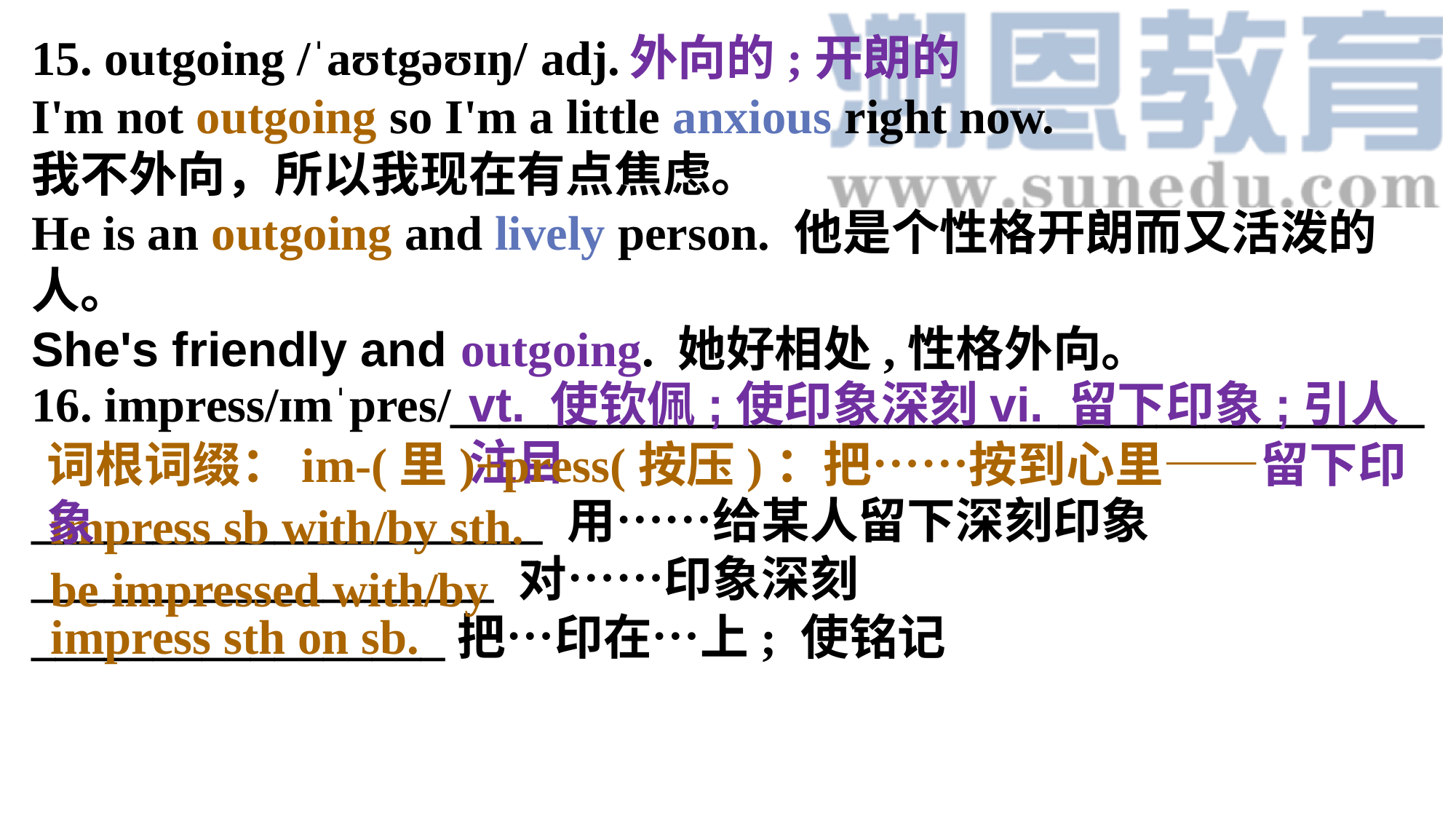

15. outgoing /ˈaʊtgəʊɪŋ/ adj.
I'm not outgoing so I'm a little anxious right now.
我不外向，所以我现在有点焦虑。He is an outgoing and lively person. 他是个性格开朗而又活泼的人。She's friendly and outgoing. 她好相处,性格外向。
外向的;开朗的
16. impress/ɪmˈpres/________________________________________

_____________________ 用……给某人留下深刻印象
___________________ 对……印象深刻
_________________把…印在…上; 使铭记

vt. 使钦佩;使印象深刻vi. 留下印象;引人注目
词根词缀：im-(里)+press(按压)：把……按到心里——留下印象
impress sb with/by sth.
be impressed with/by
impress sth on sb.